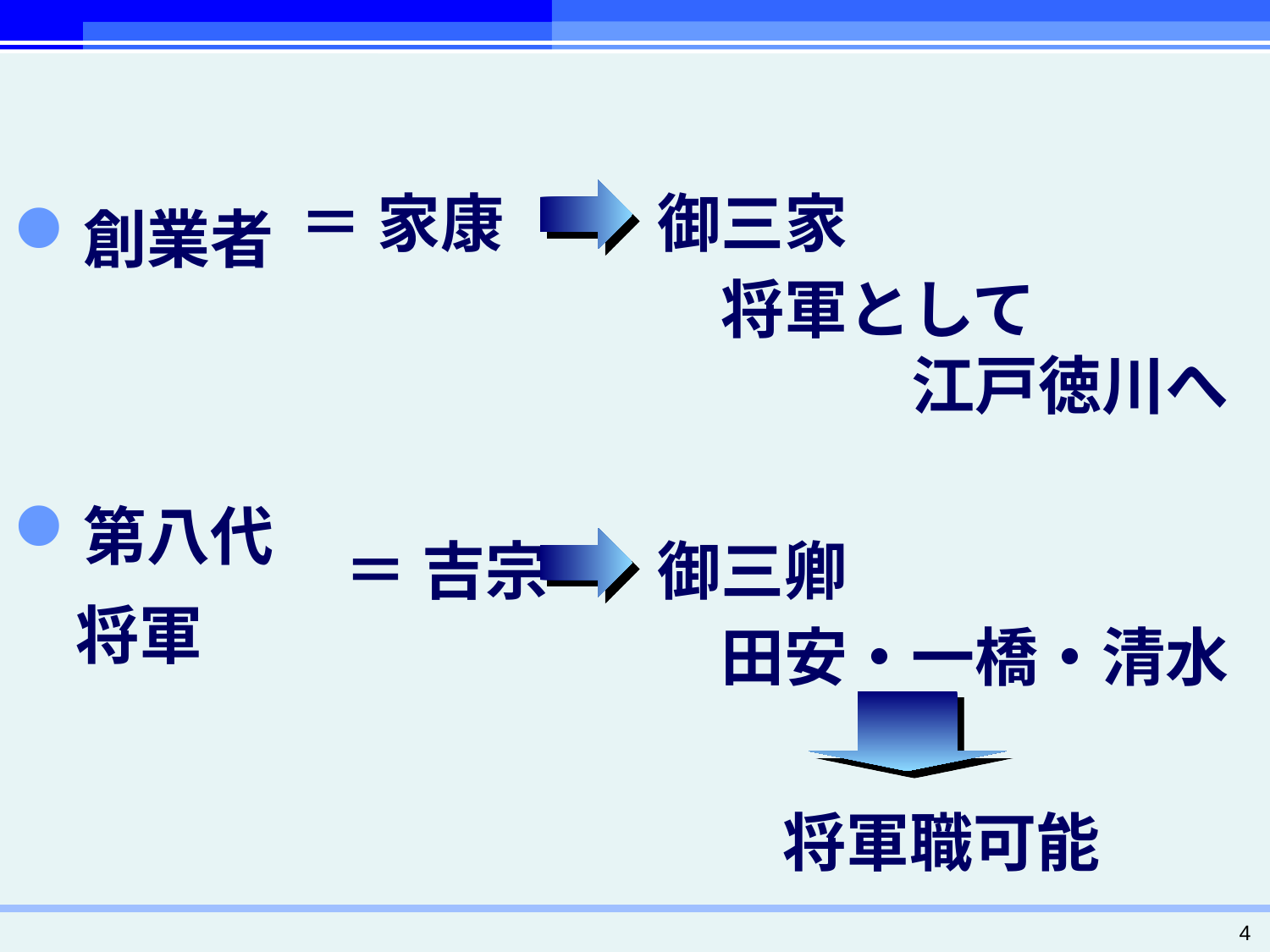

創業者
＝ 家康
御三家

将軍として
　　　江戸徳川へ
第八代
将軍
＝ 吉宗
御三卿

田安・一橋・清水

将軍職可能
4